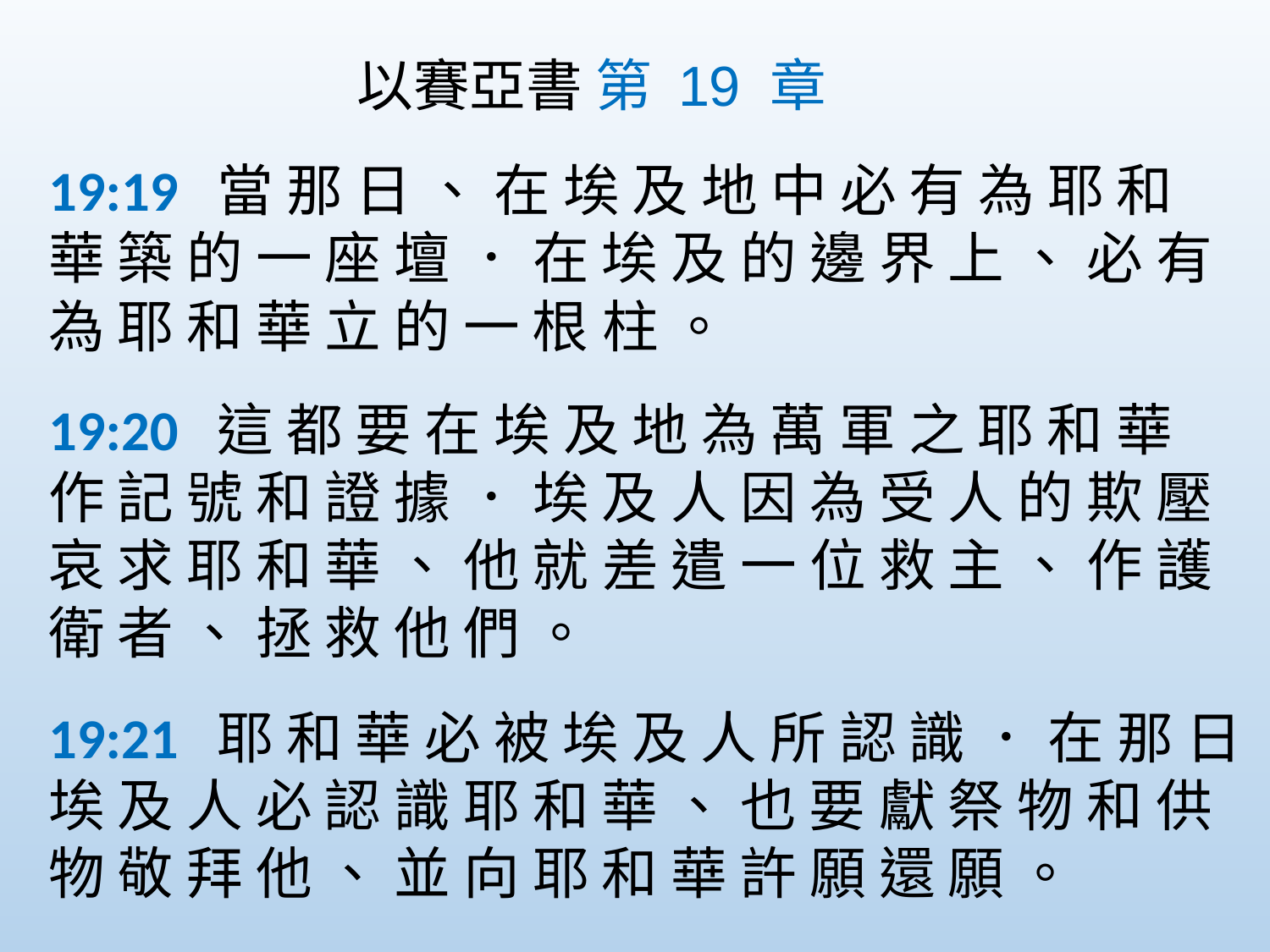

以賽亞書 第 19 章
19:19  當 那 日 、 在 埃 及 地 中 必 有 為 耶 和 華 築 的 一 座 壇 ． 在 埃 及 的 邊 界 上 、 必 有 為 耶 和 華 立 的 一 根 柱 。
19:20  這 都 要 在 埃 及 地 為 萬 軍 之 耶 和 華 作 記 號 和 證 據 ． 埃 及 人 因 為 受 人 的 欺 壓 哀 求 耶 和 華 、 他 就 差 遣 一 位 救 主 、 作 護 衛 者 、 拯 救 他 們 。
19:21  耶 和 華 必 被 埃 及 人 所 認 識 ． 在 那 日 埃 及 人 必 認 識 耶 和 華 、 也 要 獻 祭 物 和 供 物 敬 拜 他 、 並 向 耶 和 華 許 願 還 願 。